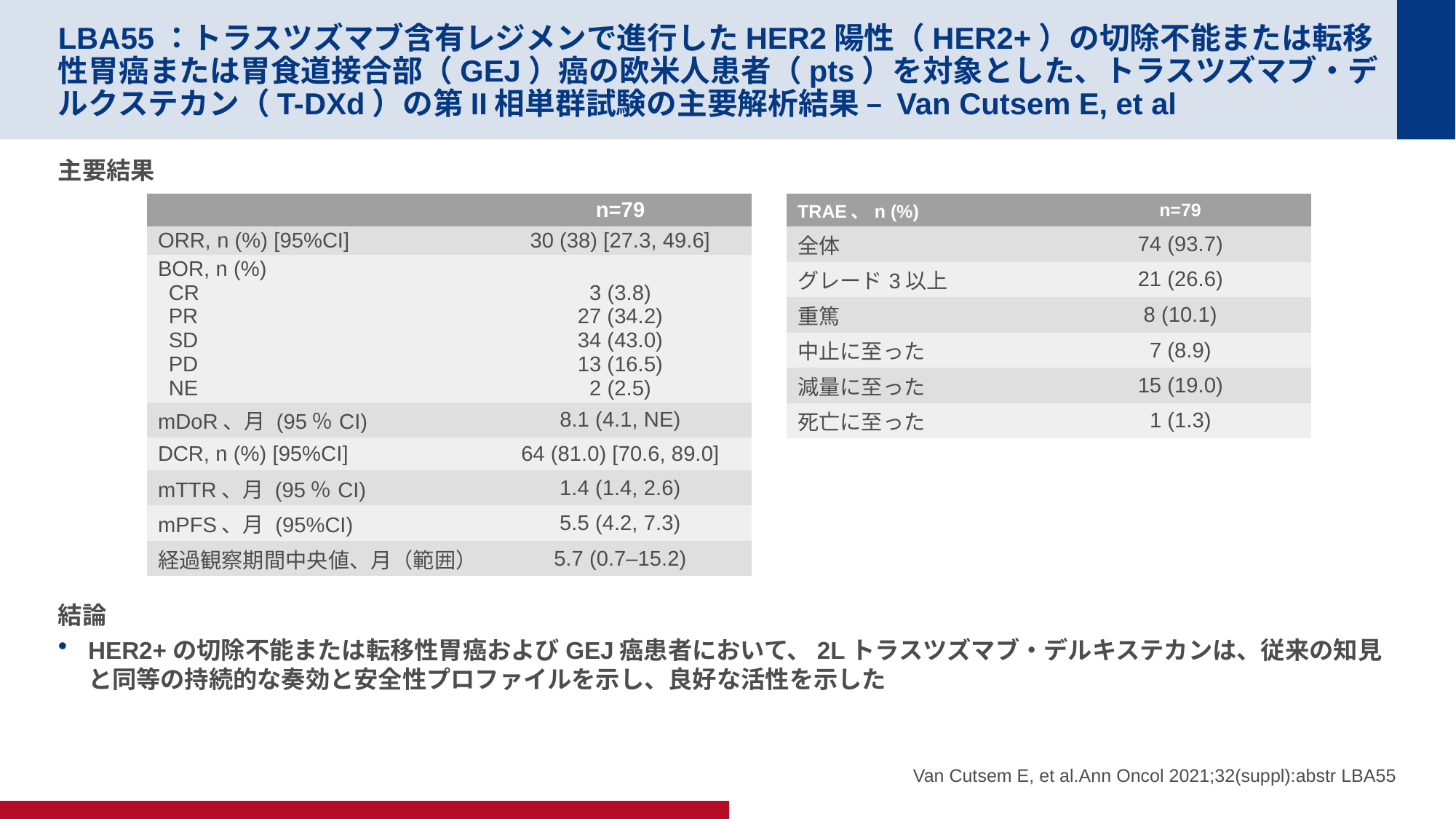

# LBA55：トラスツズマブ含有レジメンで進行したHER2陽性（HER2+）の切除不能または転移性胃癌または胃食道接合部（GEJ）癌の欧米人患者（pts）を対象とした、トラスツズマブ・デルクステカン（T-DXd）の第II相単群試験の主要解析結果 – Van Cutsem E, et al
主要結果
結論
HER2+の切除不能または転移性胃癌およびGEJ癌患者において、2Lトラスツズマブ・デルキステカンは、従来の知見と同等の持続的な奏効と安全性プロファイルを示し、良好な活性を示した
|  | n=79 |
| --- | --- |
| ORR, n (%) [95%CI] | 30 (38) [27.3, 49.6] |
| BOR, n (%) CR PR SD PD NE | 3 (3.8) 27 (34.2) 34 (43.0) 13 (16.5) 2 (2.5) |
| mDoR、月 (95％CI) | 8.1 (4.1, NE) |
| DCR, n (%) [95%CI] | 64 (81.0) [70.6, 89.0] |
| mTTR、月 (95％CI) | 1.4 (1.4, 2.6) |
| mPFS、月 (95%CI) | 5.5 (4.2, 7.3) |
| 経過観察期間中央値、月（範囲） | 5.7 (0.7–15.2) |
| TRAE、n (%) | n=79 |
| --- | --- |
| 全体 | 74 (93.7) |
| グレード3以上 | 21 (26.6) |
| 重篤 | 8 (10.1) |
| 中止に至った | 7 (8.9) |
| 減量に至った | 15 (19.0) |
| 死亡に至った | 1 (1.3) |
Van Cutsem E, et al.Ann Oncol 2021;32(suppl):abstr LBA55